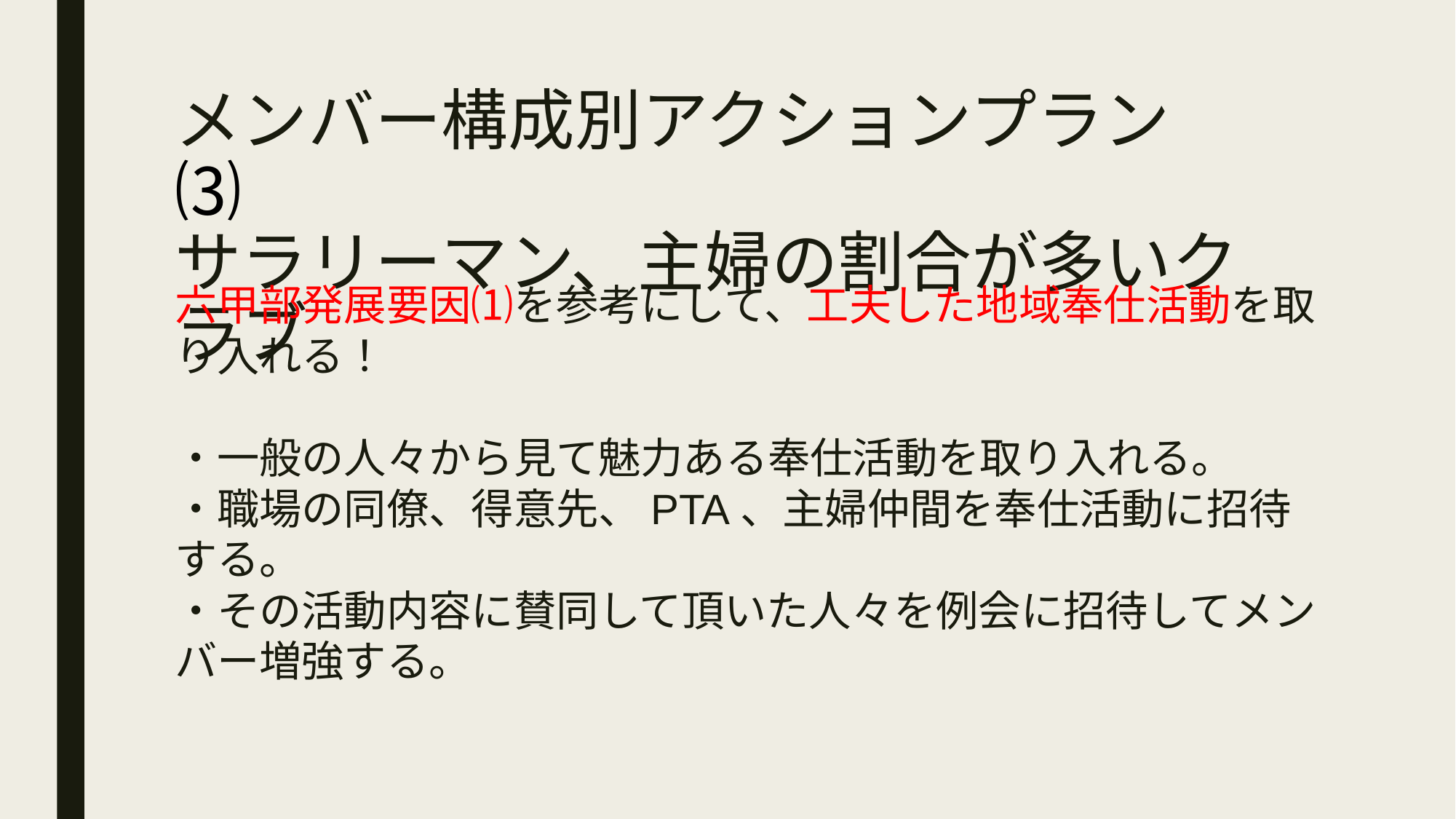

# メンバー構成別アクションプラン　⑶ サラリーマン、主婦の割合が多いクラブ
六甲部発展要因⑴を参考にして、工夫した地域奉仕活動を取り入れる！

・一般の人々から見て魅力ある奉仕活動を取り入れる。
・職場の同僚、得意先、PTA、主婦仲間を奉仕活動に招待する。
・その活動内容に賛同して頂いた人々を例会に招待してメンバー増強する。